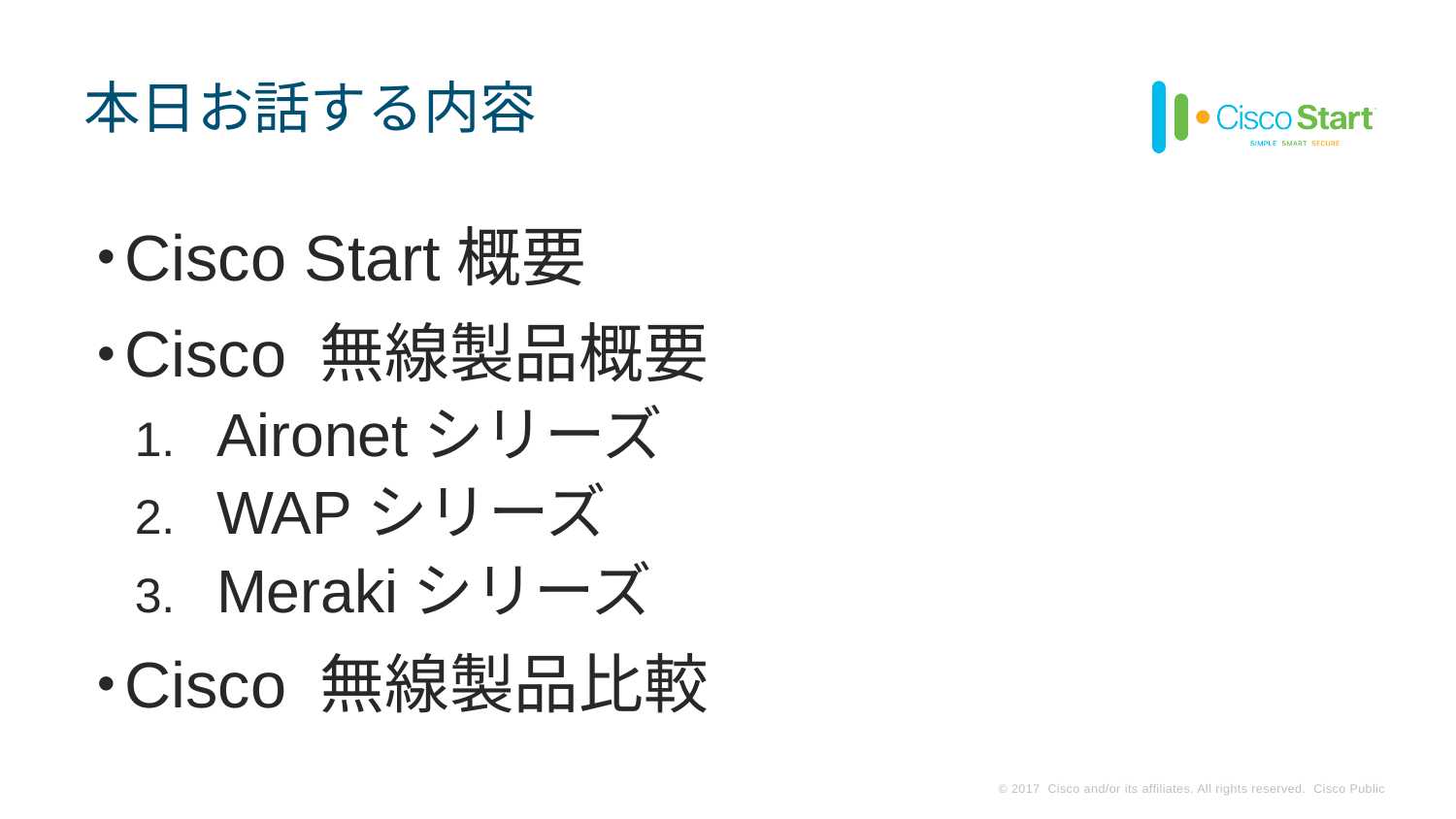

# 本日お話する内容
Cisco Start概要
Cisco 無線製品概要
Aironetシリーズ
WAPシリーズ
Merakiシリーズ
Cisco 無線製品比較